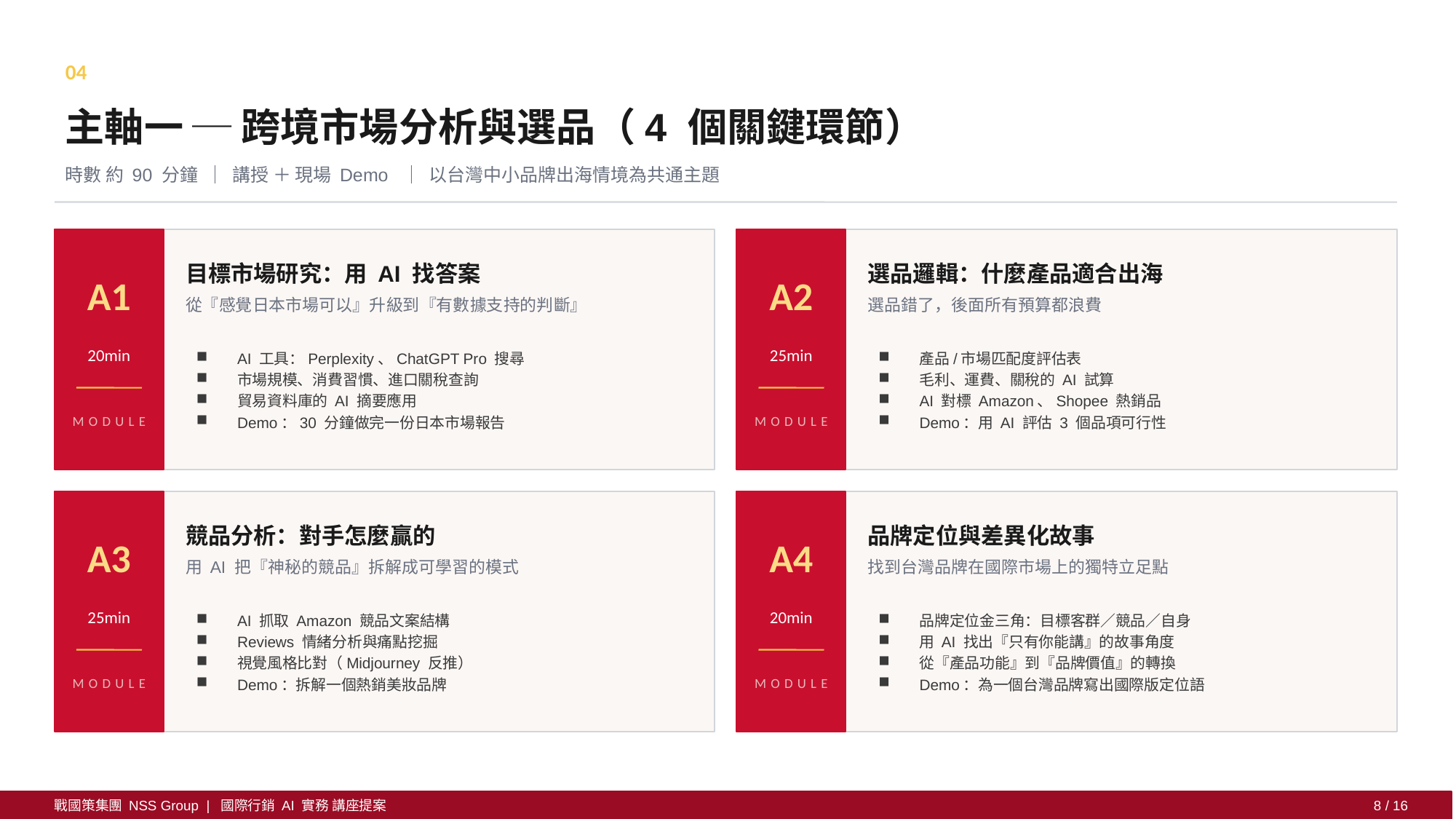

04
主軸一 ─ 跨境市場分析與選品（4 個關鍵環節）
時數 約 90 分鐘  ｜  講授 ＋ 現場 Demo  ｜  以台灣中小品牌出海情境為共通主題

目標市場研究：用 AI 找答案
選品邏輯：什麼產品適合出海
A1
A2
從『感覺日本市場可以』升級到『有數據支持的判斷』
選品錯了，後面所有預算都浪費
20min
25min
AI 工具：Perplexity、ChatGPT Pro 搜尋
市場規模、消費習慣、進口關稅查詢
貿易資料庫的 AI 摘要應用
Demo：30 分鐘做完一份日本市場報告
產品/市場匹配度評估表
毛利、運費、關稅的 AI 試算
AI 對標 Amazon、Shopee 熱銷品
Demo：用 AI 評估 3 個品項可行性

MODULE
MODULE

競品分析：對手怎麼贏的
品牌定位與差異化故事
A3
A4
用 AI 把『神秘的競品』拆解成可學習的模式
找到台灣品牌在國際市場上的獨特立足點
25min
20min
AI 抓取 Amazon 競品文案結構
Reviews 情緒分析與痛點挖掘
視覺風格比對（Midjourney 反推）
Demo：拆解一個熱銷美妝品牌
品牌定位金三角：目標客群／競品／自身
用 AI 找出『只有你能講』的故事角度
從『產品功能』到『品牌價值』的轉換
Demo：為一個台灣品牌寫出國際版定位語

MODULE
MODULE

戰國策集團 NSS Group  |  國際行銷 AI 實務 講座提案
8 / 16